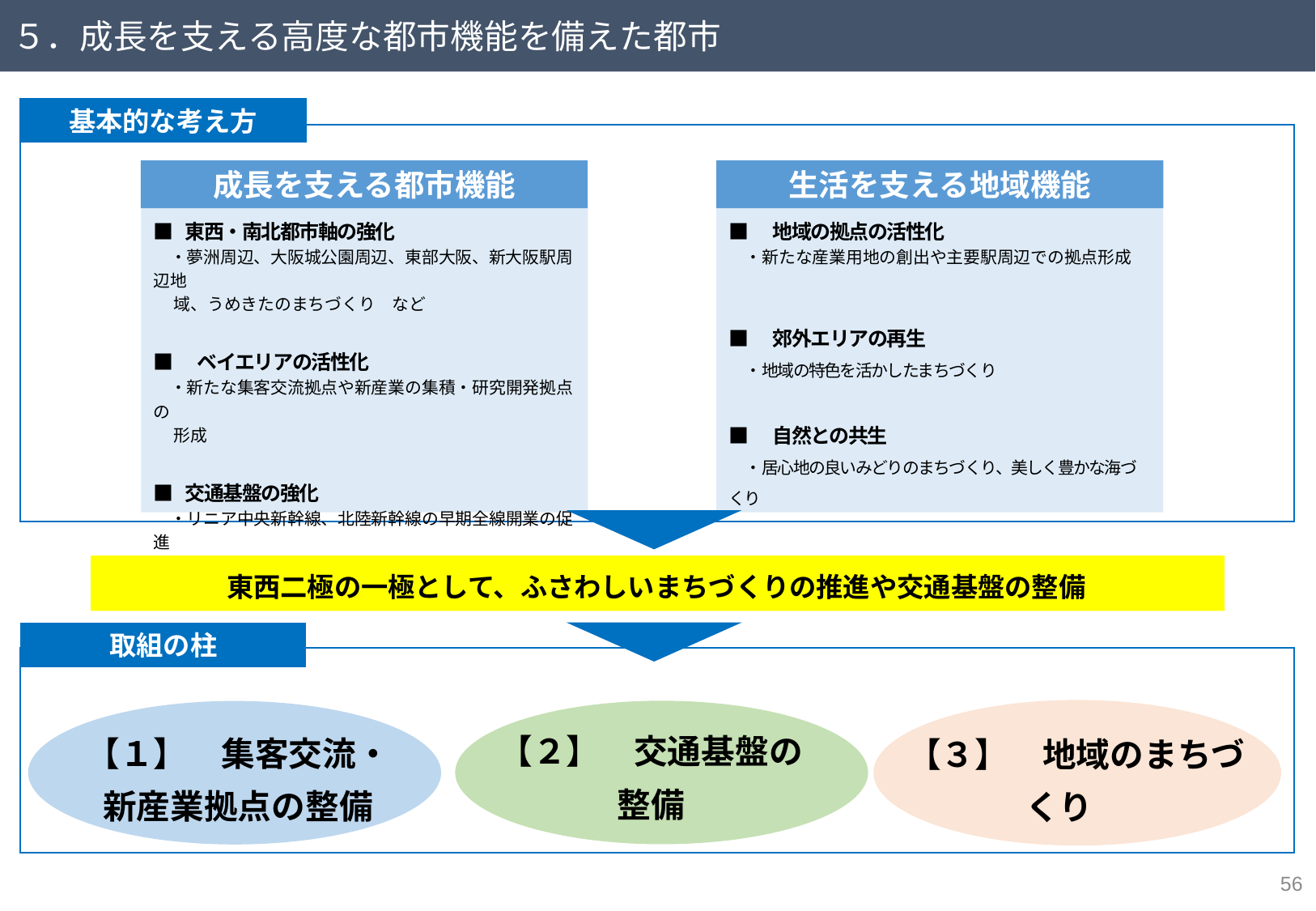

５．成長を支える高度な都市機能を備えた都市
基本的な考え方

成長を支える都市機能
生活を支える地域機能

■  東西・南北都市軸の強化
　・夢洲周辺、大阪城公園周辺、東部大阪、新大阪駅周辺地
　 域、うめきたのまちづくり　など

■　ベイエリアの活性化
　・新たな集客交流拠点や新産業の集積・研究開発拠点の
　 形成

■  交通基盤の強化
　・リニア中央新幹線、北陸新幹線の早期全線開業の促進
　・鉄道・道路ネットワークの充実、空港・港湾の機能強化

■　地域の拠点の活性化
　・新たな産業用地の創出や主要駅周辺での拠点形成

■　郊外エリアの再生
　・地域の特色を活かしたまちづくり

■　自然との共生
　・居心地の良いみどりのまちづくり、美しく豊かな海づくり

東西二極の一極として、ふさわしいまちづくりの推進や交通基盤の整備

取組の柱

【２】　交通基盤の整備
【１】　集客交流・
新産業拠点の整備
【３】　地域のまちづくり
56